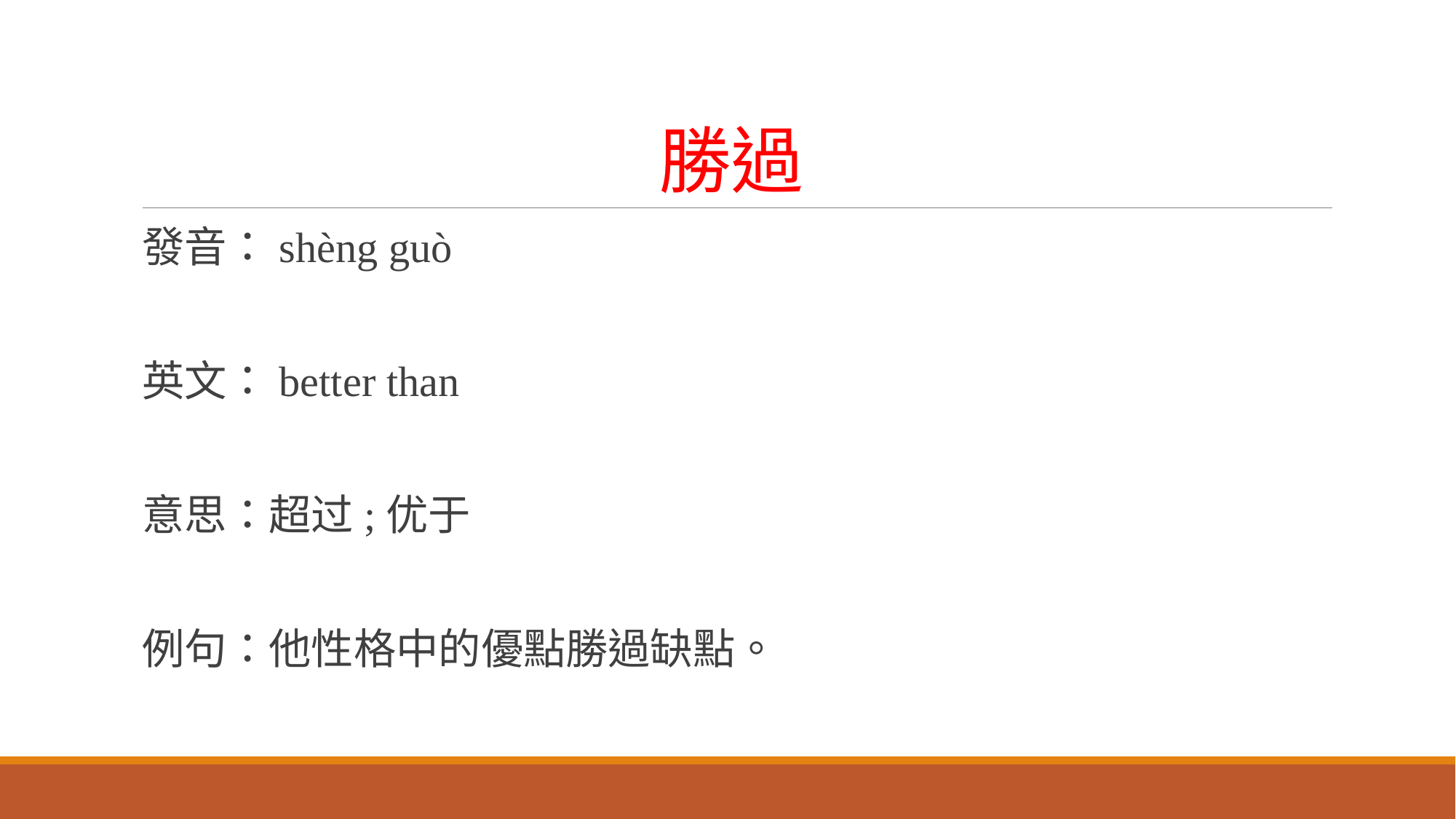

# 勝過
發音：shèng guò

英文：better than

意思：超过;优于

例句：他性格中的優點勝過缺點。